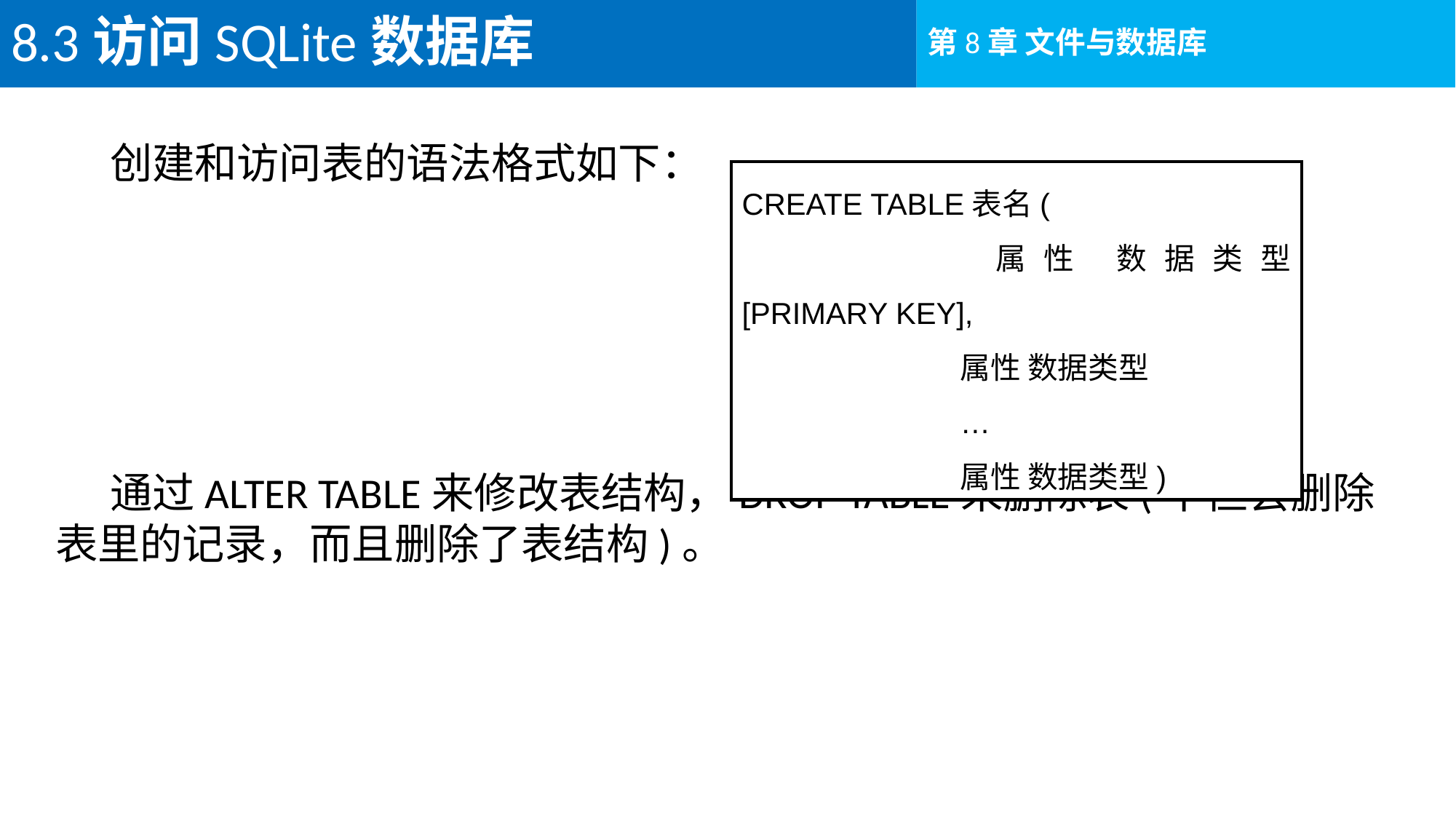

# 8.3访问SQLite数据库
创建和访问表的语法格式如下：

通过ALTER TABLE来修改表结构，DROP TABLE来删除表(不但会删除表里的记录，而且删除了表结构)。
CREATE TABLE表名(
		属性 数据类型 [PRIMARY KEY],
		属性 数据类型
		…
		属性 数据类型)